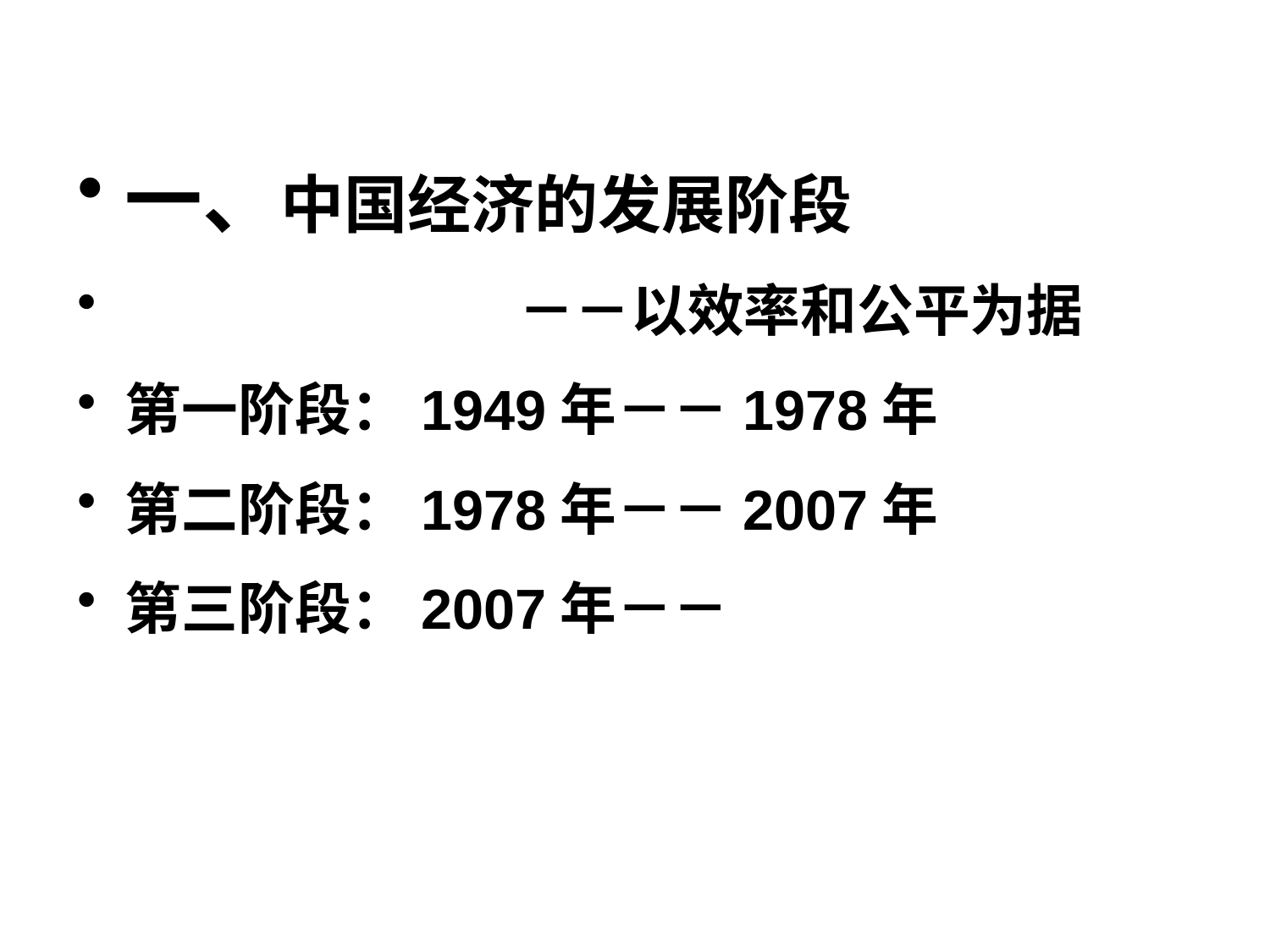

一、中国经济的发展阶段
　　　　             －－以效率和公平为据
第一阶段：1949年－－1978年
第二阶段：1978年－－2007年
第三阶段：2007年－－